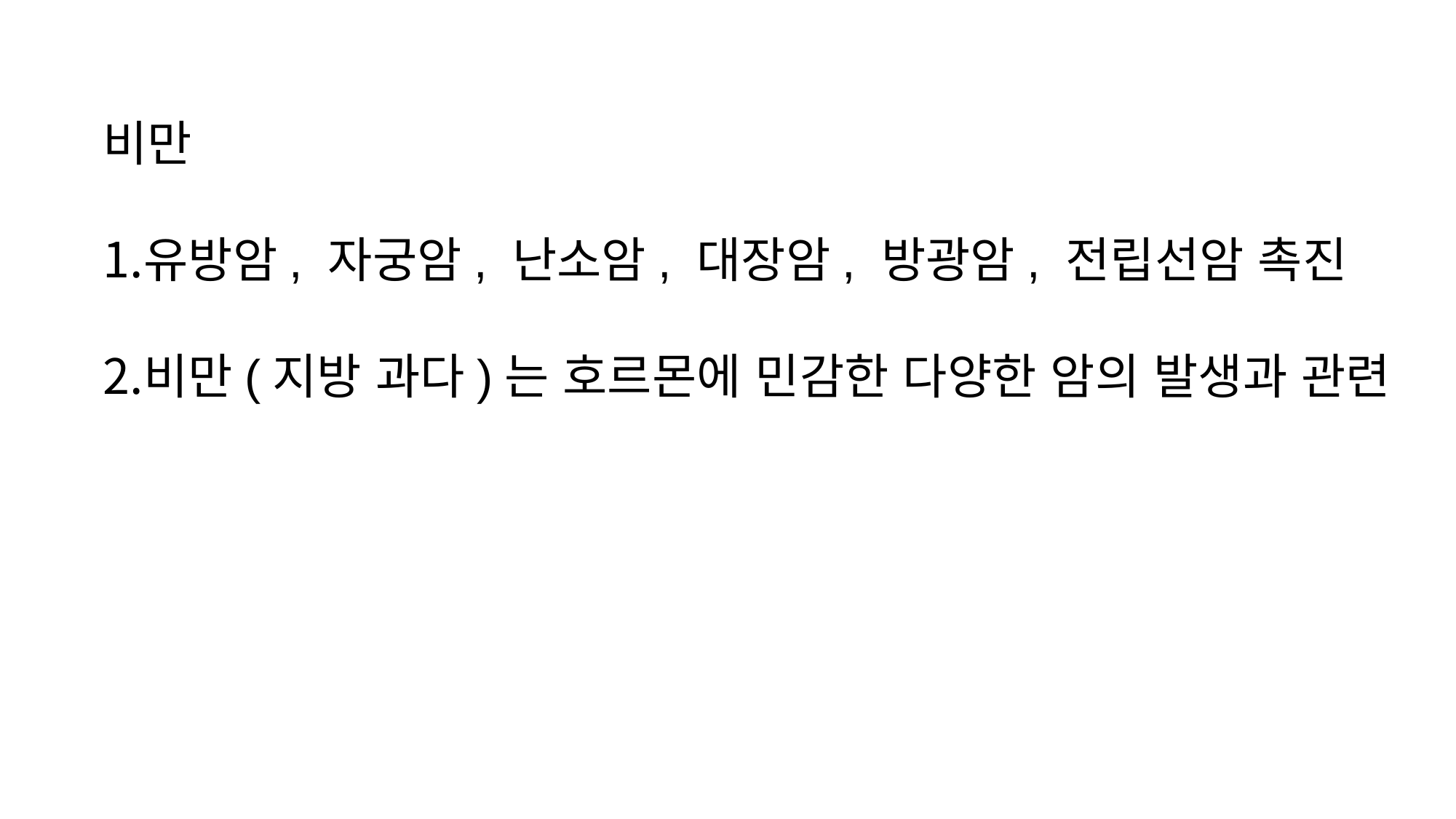

비만

유방암, 자궁암, 난소암, 대장암, 방광암, 전립선암 촉진

비만(지방 과다)는 호르몬에 민감한 다양한 암의 발생과 관련